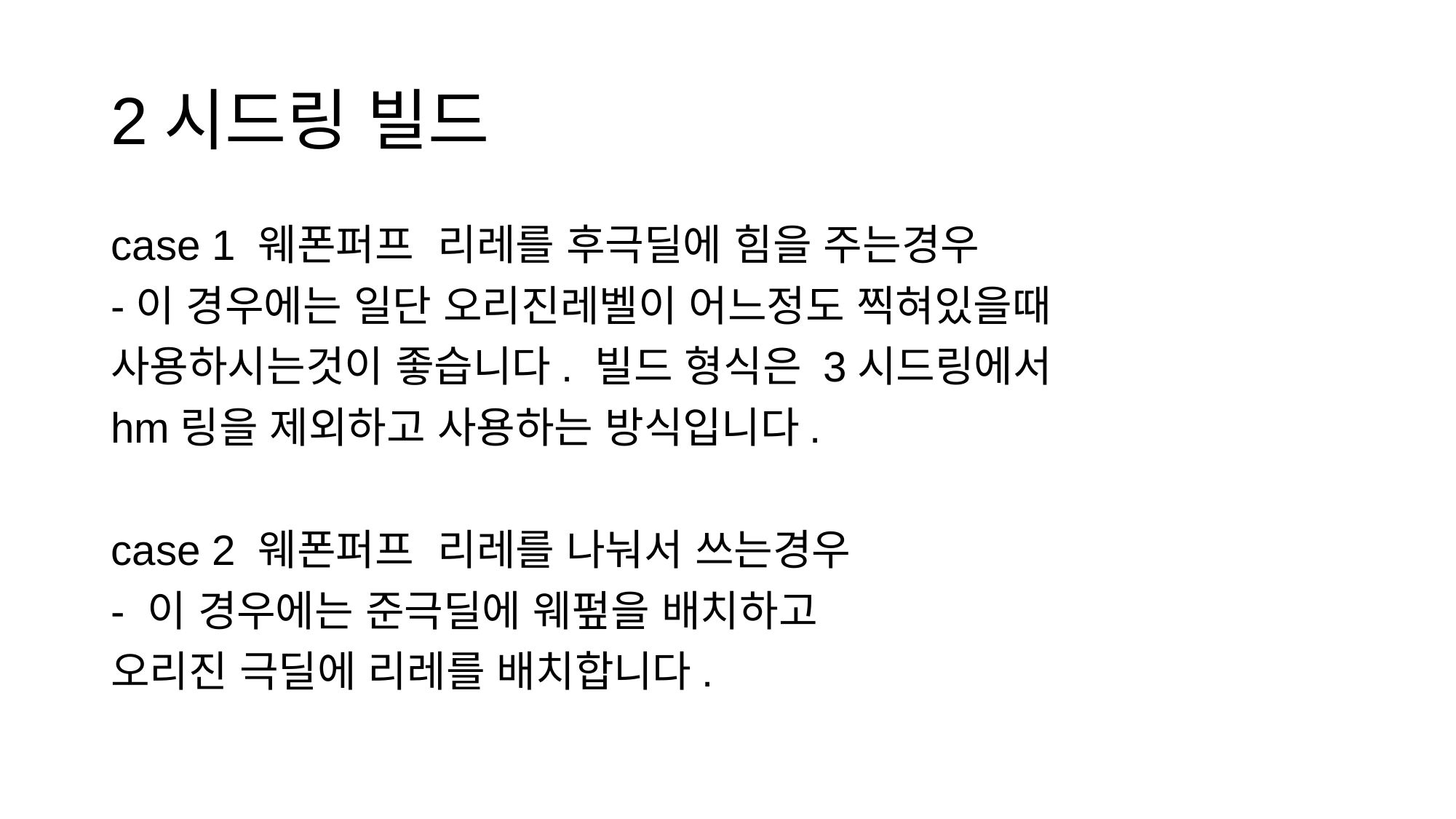

# 2시드링 빌드
case 1 웨폰퍼프  리레를 후극딜에 힘을 주는경우
-이 경우에는 일단 오리진레벨이 어느정도 찍혀있을때
사용하시는것이 좋습니다. 빌드 형식은 3시드링에서
hm링을 제외하고 사용하는 방식입니다.

case 2 웨폰퍼프  리레를 나눠서 쓰는경우
- 이 경우에는 준극딜에 웨펖을 배치하고
오리진 극딜에 리레를 배치합니다.